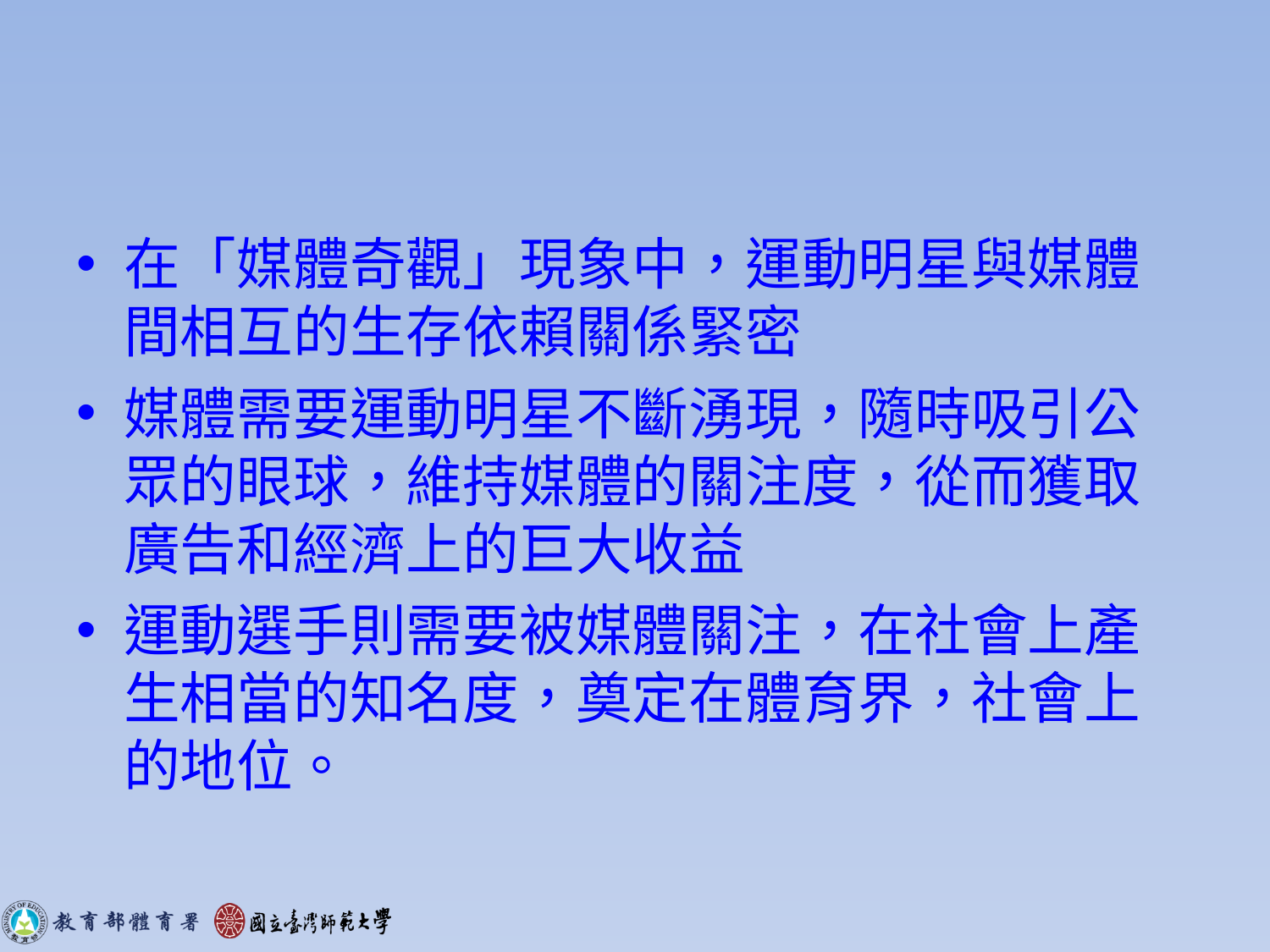

#
在「媒體奇觀」現象中，運動明星與媒體間相互的生存依賴關係緊密
媒體需要運動明星不斷湧現，隨時吸引公眾的眼球，維持媒體的關注度，從而獲取廣告和經濟上的巨大收益
運動選手則需要被媒體關注，在社會上產生相當的知名度，奠定在體育界，社會上的地位。